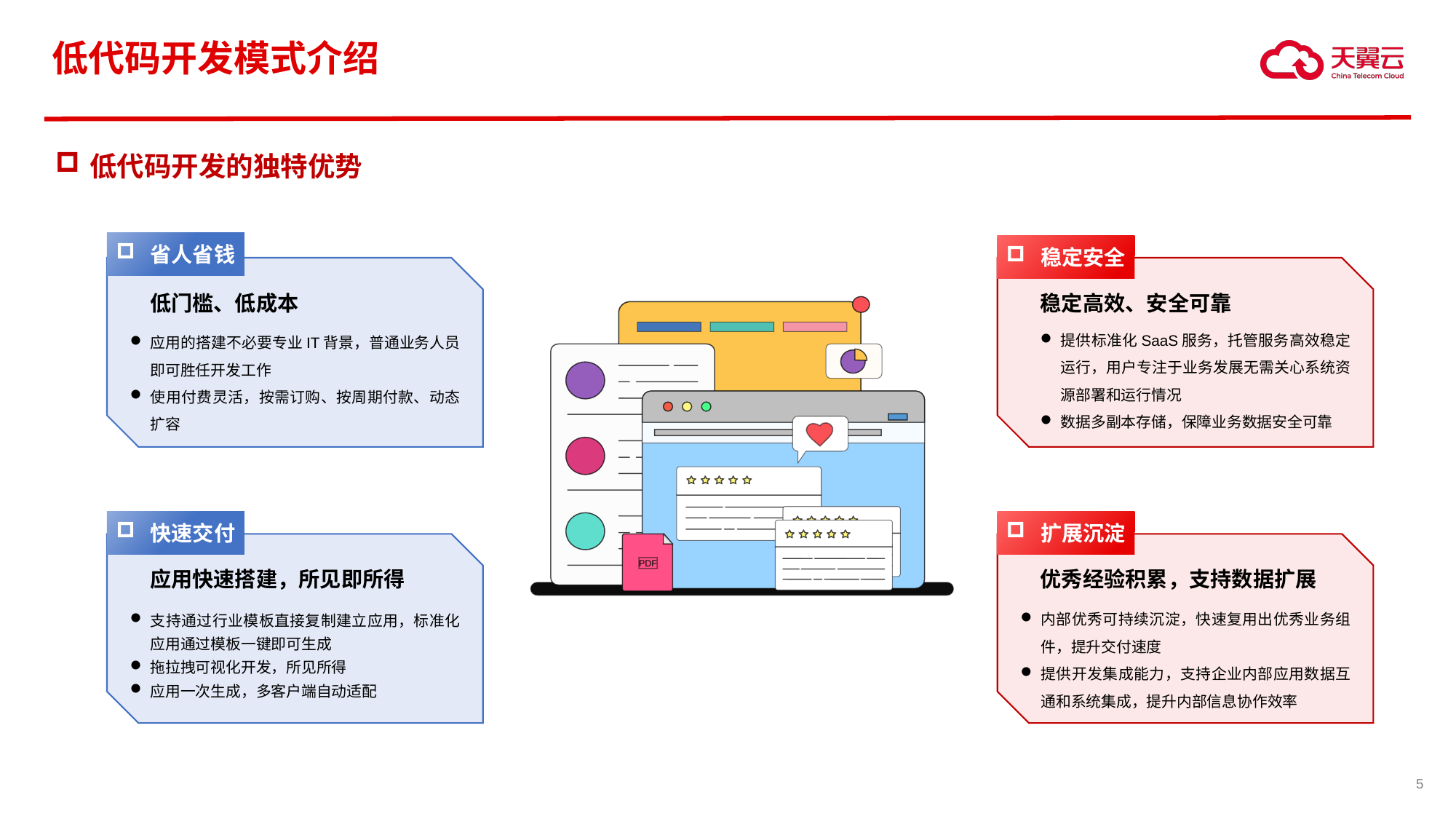

低代码开发模式介绍
低代码开发的独特优势
省人省钱

低门槛、低成本
应用的搭建不必要专业IT背景，普通业务人员即可胜任开发工作
使用付费灵活，按需订购、按周期付款、动态扩容
稳定安全

稳定高效、安全可靠
提供标准化SaaS服务，托管服务高效稳定运行，用户专注于业务发展无需关心系统资源部署和运行情况
数据多副本存储，保障业务数据安全可靠

PDF

快速交付

应用快速搭建，所见即所得
支持通过行业模板直接复制建立应用，标准化应用通过模板一键即可生成
拖拉拽可视化开发，所见所得
应用一次生成，多客户端自动适配
扩展沉淀

优秀经验积累，支持数据扩展
内部优秀可持续沉淀，快速复用出优秀业务组件，提升交付速度
提供开发集成能力，支持企业内部应用数据互通和系统集成，提升内部信息协作效率